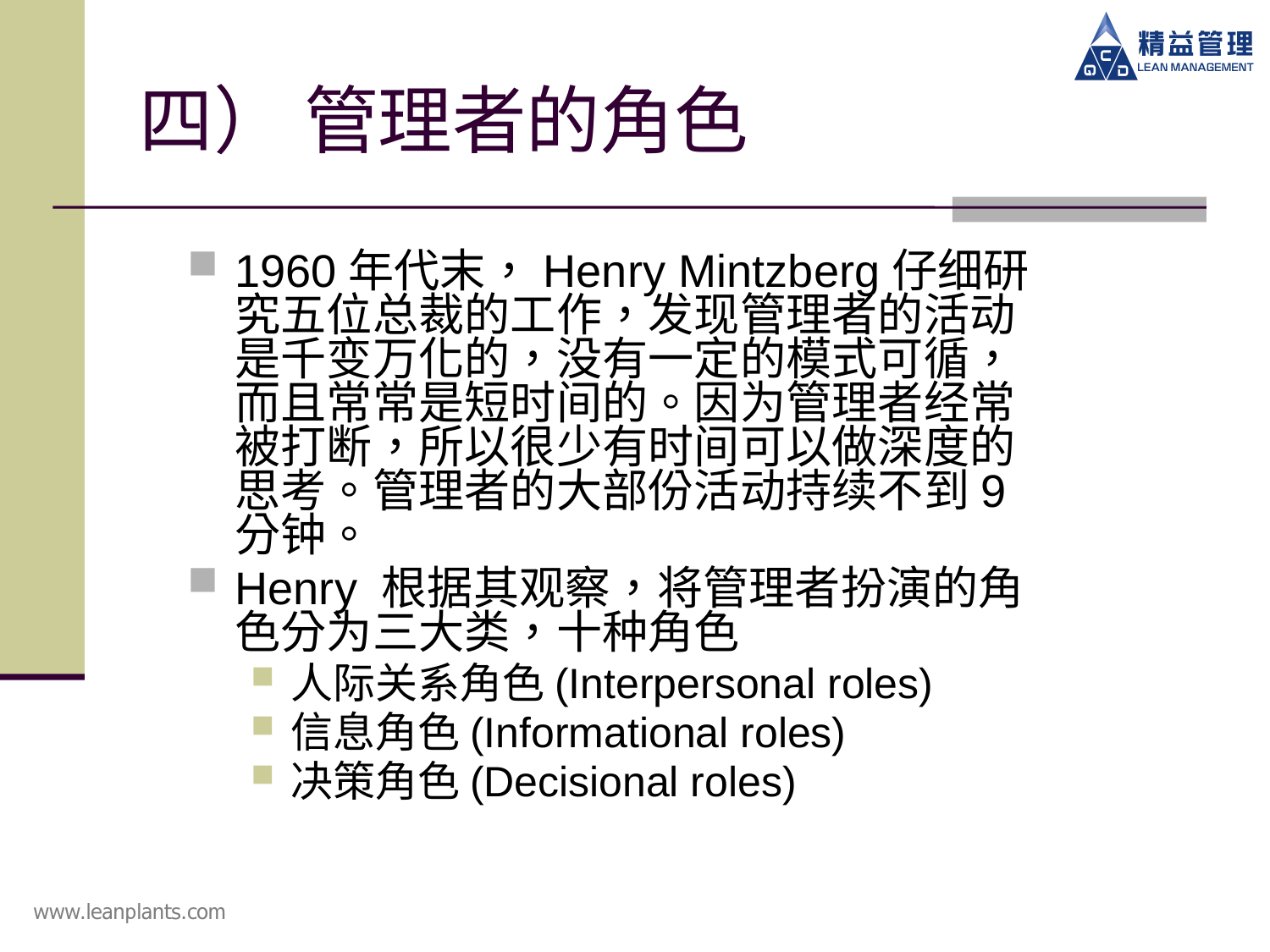

# 四） 管理者的角色
1960年代末，Henry Mintzberg仔细研究五位总裁的工作，发现管理者的活动是千变万化的，没有一定的模式可循，而且常常是短时间的。因为管理者经常被打断，所以很少有时间可以做深度的思考。管理者的大部份活动持续不到9分钟。
Henry 根据其观察，将管理者扮演的角色分为三大类，十种角色
人际关系角色(Interpersonal roles)
信息角色(Informational roles)
决策角色(Decisional roles)
41